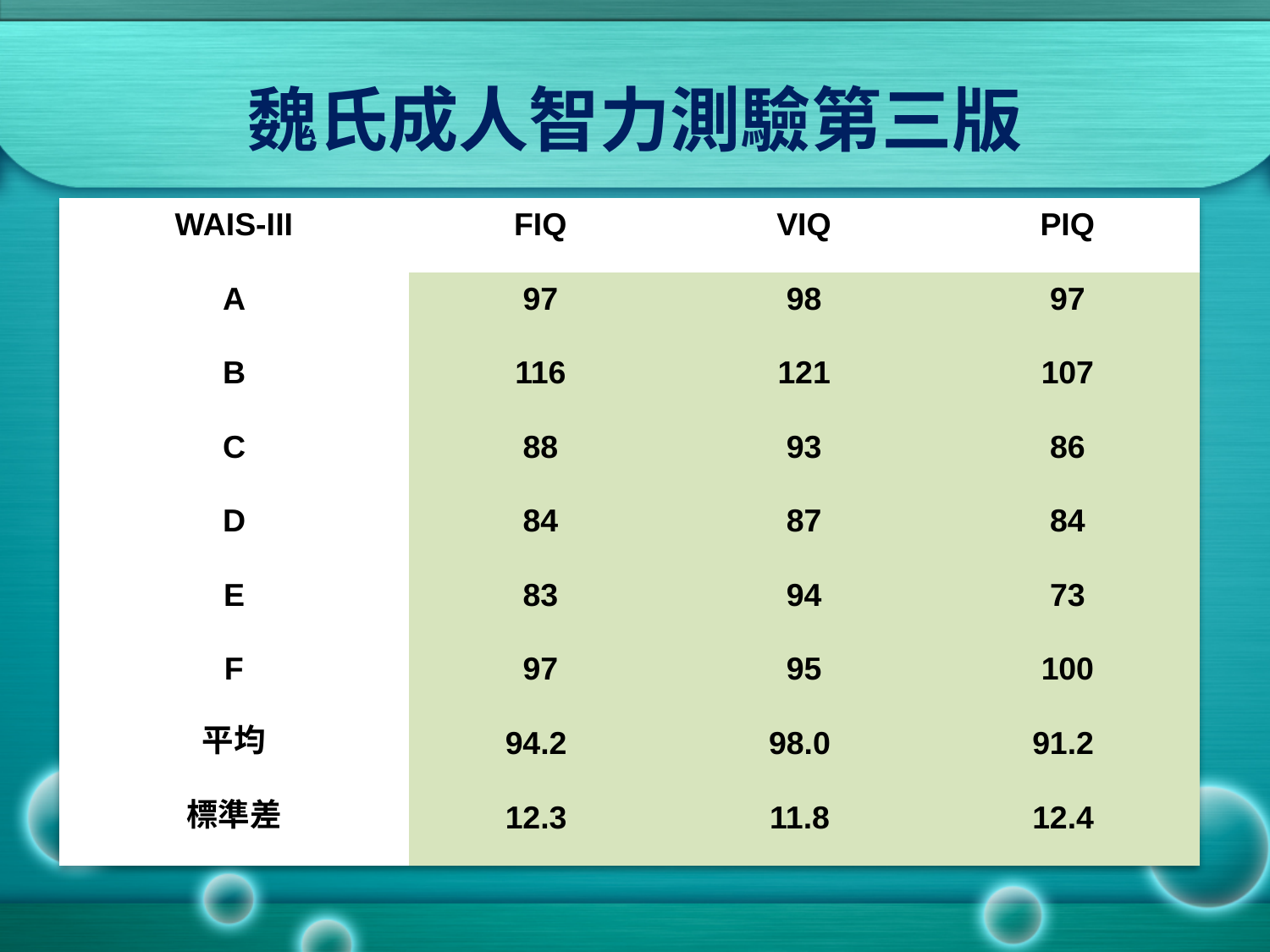

# 魏氏成人智力測驗第三版
| WAIS-III | FIQ | VIQ | PIQ |
| --- | --- | --- | --- |
| A | 97 | 98 | 97 |
| B | 116 | 121 | 107 |
| C | 88 | 93 | 86 |
| D | 84 | 87 | 84 |
| E | 83 | 94 | 73 |
| F | 97 | 95 | 100 |
| 平均 | 94.2 | 98.0 | 91.2 |
| 標準差 | 12.3 | 11.8 | 12.4 |